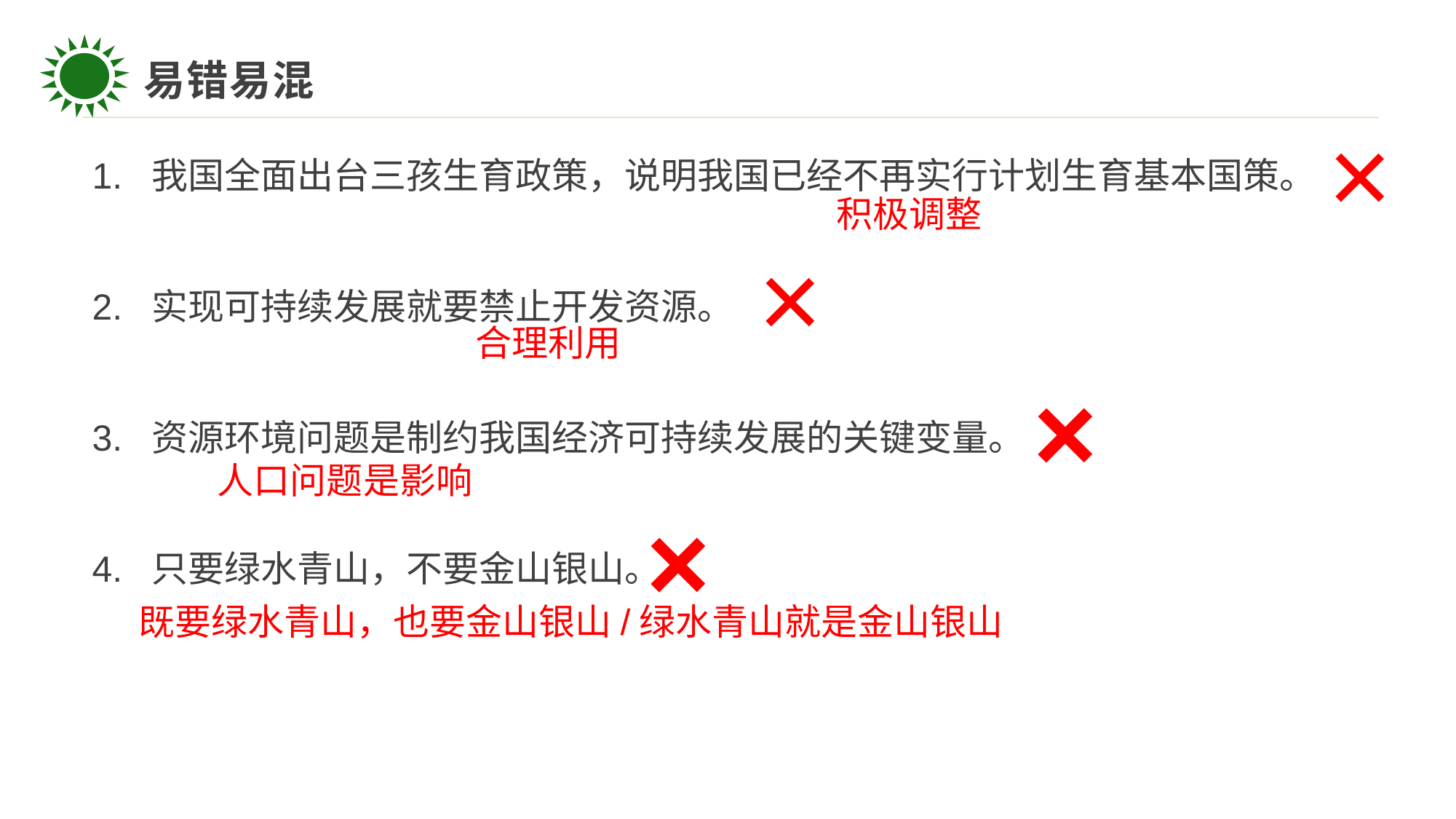

# 易错易混
×
1.  我国全面出台三孩生育政策，说明我国已经不再实行计划生育基本国策。

2.  实现可持续发展就要禁止开发资源。

3.  资源环境问题是制约我国经济可持续发展的关键变量。

4.  只要绿水青山，不要金山银山。
积极调整
×
合理利用
×

既要绿水青山，也要金山银山/绿水青山就是金山银山
人口问题是影响
×
29